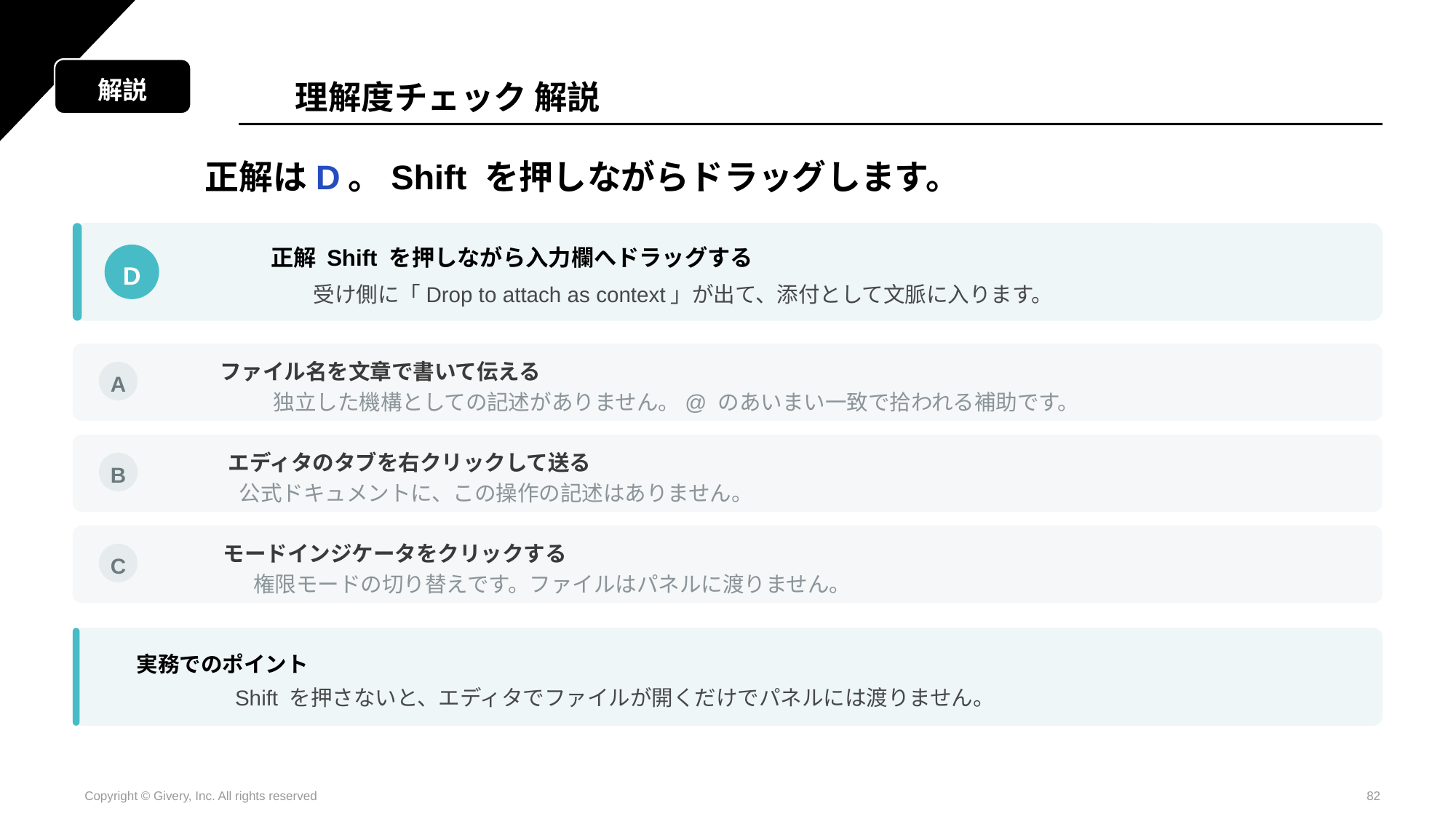

解説
理解度チェック 解説

正解はD。Shift を押しながらドラッグします。

正解 Shift を押しながら入力欄へドラッグする

D
受け側に「Drop to attach as context」が出て、添付として文脈に入ります。

ファイル名を文章で書いて伝える

A
独立した機構としての記述がありません。@ のあいまい一致で拾われる補助です。

エディタのタブを右クリックして送る

B
公式ドキュメントに、この操作の記述はありません。

モードインジケータをクリックする

C
権限モードの切り替えです。ファイルはパネルに渡りません。

実務でのポイント
Shift を押さないと、エディタでファイルが開くだけでパネルには渡りません。
Copyright © Givery, Inc. All rights reserved
82